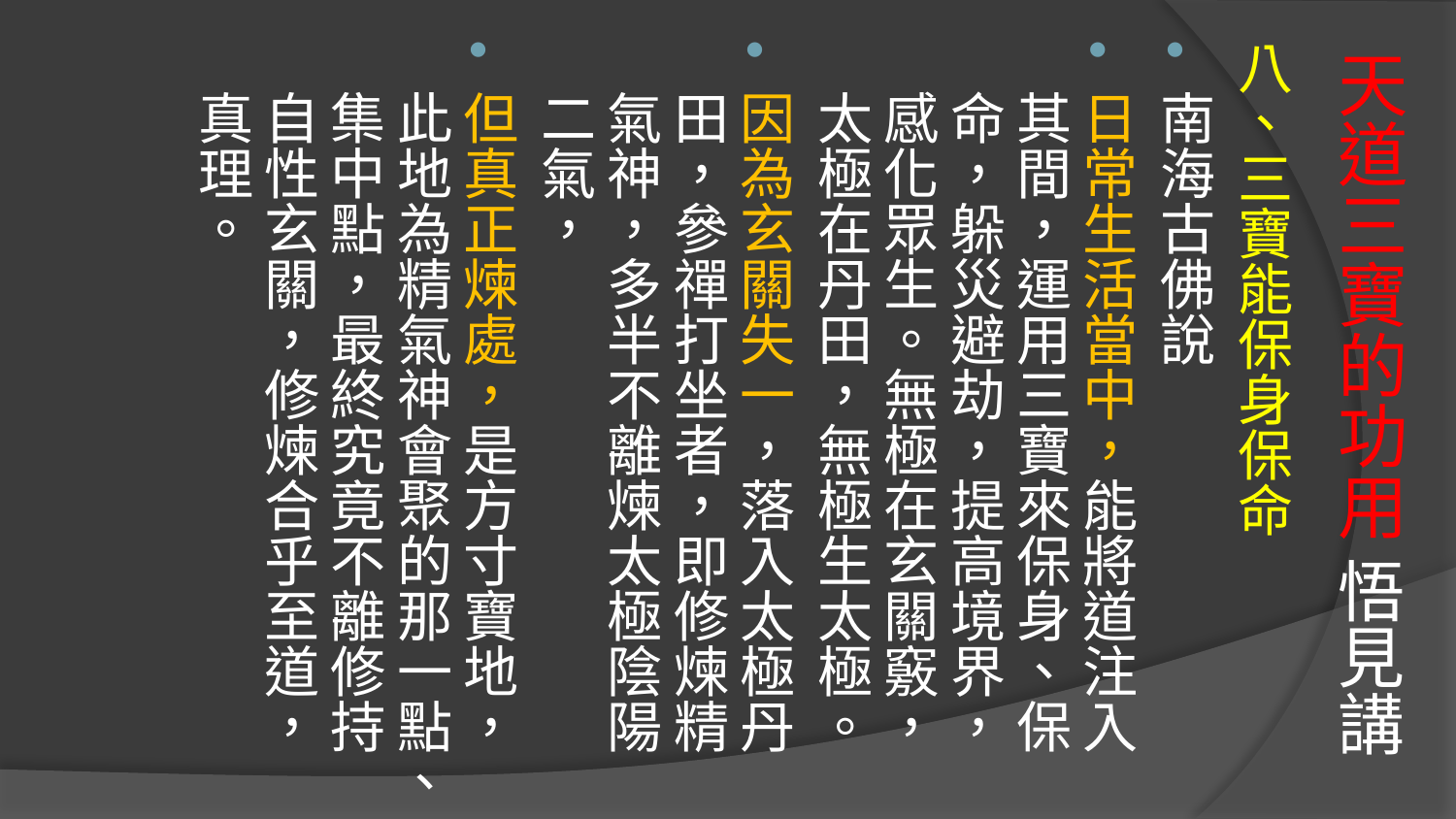

# 天道三寶的功用 悟見講
八、三寶能保身保命
南海古佛說
日常生活當中，能將道注入其間，運用三寶來保身、保命，躲災避劫，提高境界，感化眾生。無極在玄關竅，太極在丹田，無極生太極。
因為玄關失一，落入太極丹田，參禪打坐者，即修煉精氣神，多半不離煉太極陰陽二氣，
但真正煉處，是方寸寶地，此地為精氣神會聚的那一點、集中點，最終究竟不離修持自性玄關，修煉合乎至道，真理。